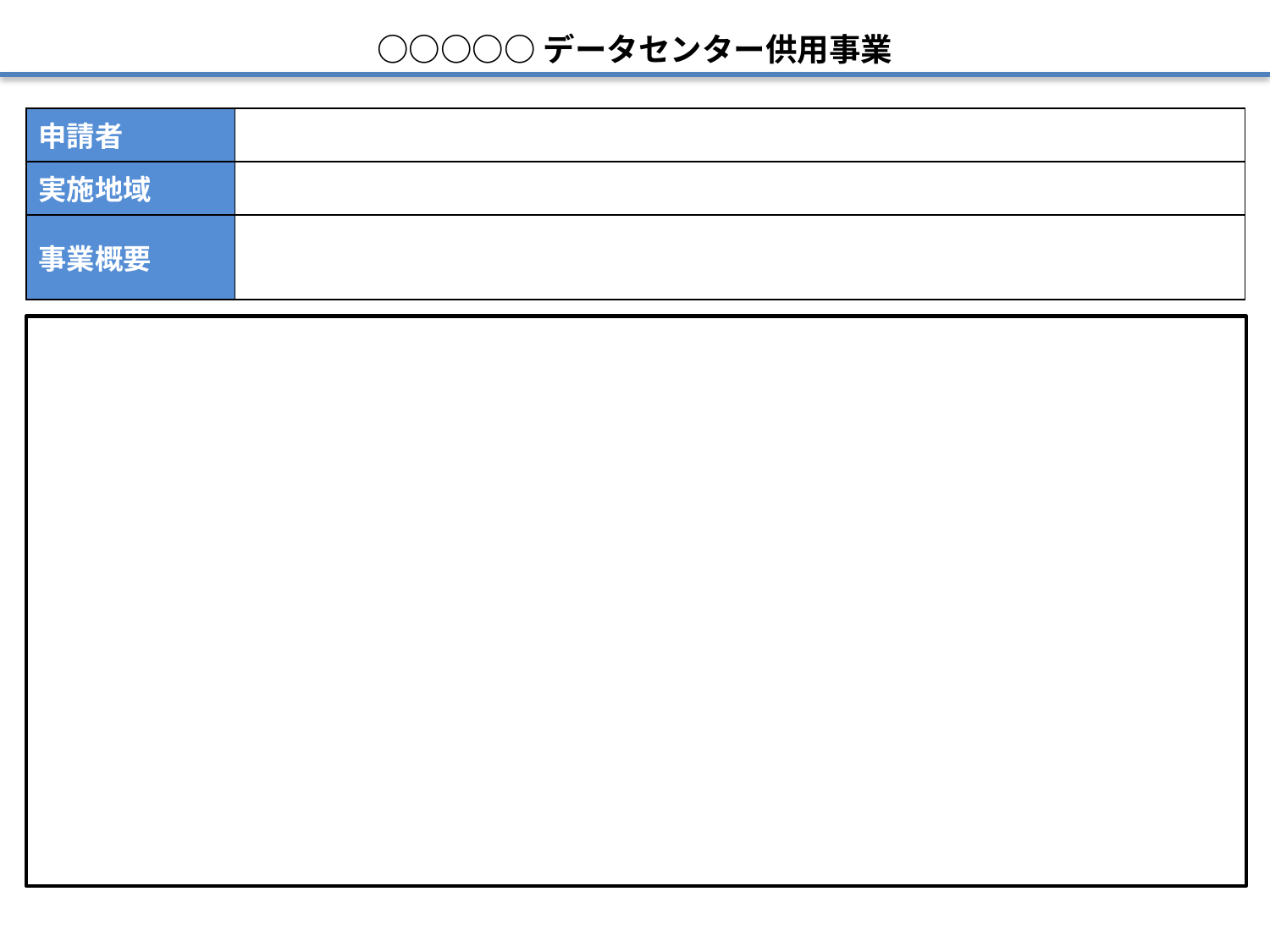

○○○○○データセンター供用事業
| 申請者 |  |
| --- | --- |
| 実施地域 |  |
| 事業概要 |  |